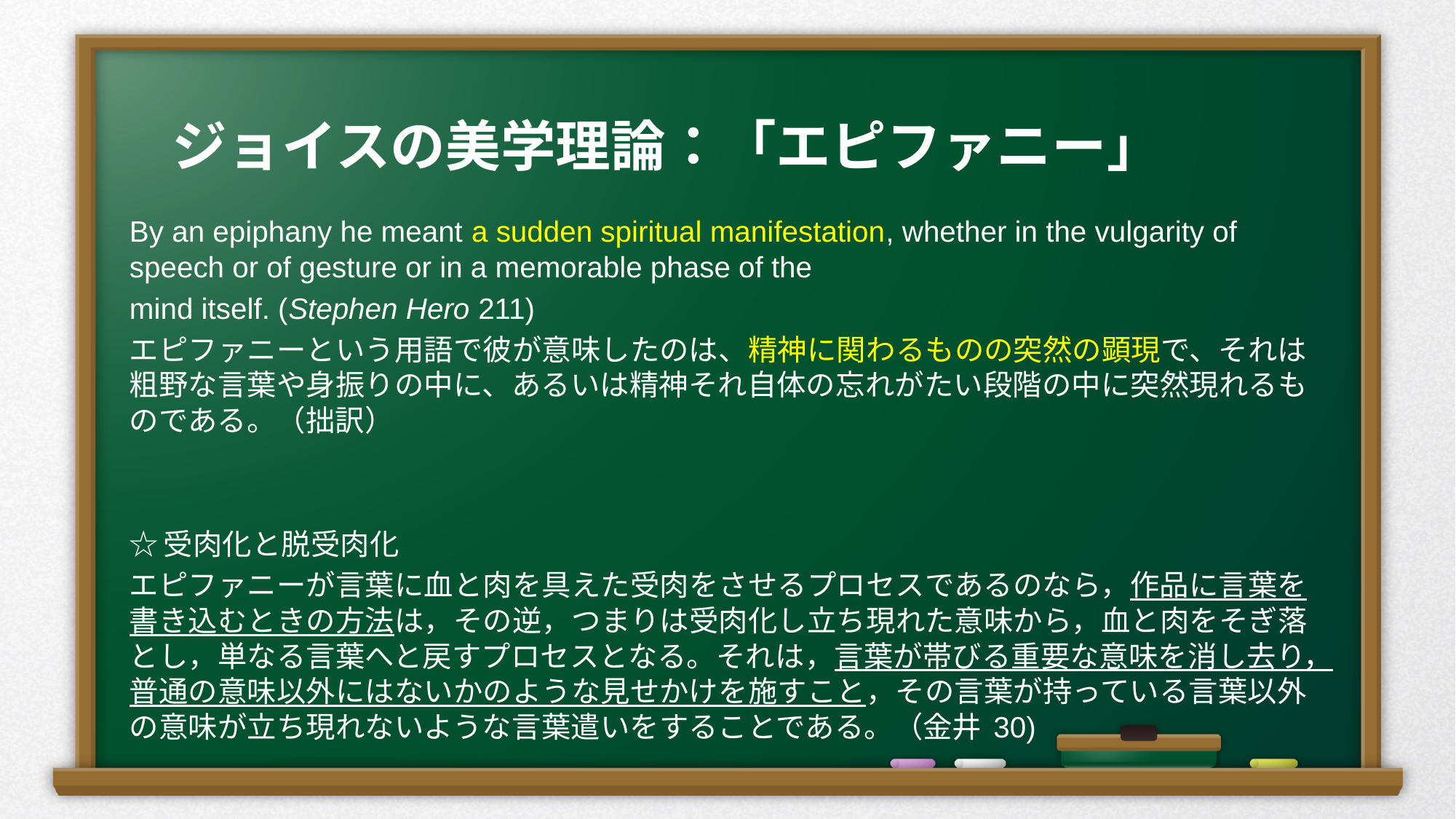

# ジョイスの美学理論：「エピファニー」
By an epiphany he meant a sudden spiritual manifestation, whether in the vulgarity of speech or of gesture or in a memorable phase of the
mind itself. (Stephen Hero 211)
エピファニーという用語で彼が意味したのは、精神に関わるものの突然の顕現で、それは粗野な言葉や身振りの中に、あるいは精神それ自体の忘れがたい段階の中に突然現れるものである。（拙訳）

☆受肉化と脱受肉化
エピファニーが言葉に血と肉を具えた受肉をさせるプロセスであるのなら，作品に言葉を書き込むときの方法は，その逆，つまりは受肉化し立ち現れた意味から，血と肉をそぎ落とし，単なる言葉へと戻すプロセスとなる。それは，言葉が帯びる重要な意味を消し去り，普通の意味以外にはないかのような見せかけを施すこと，その言葉が持っている言葉以外の意味が立ち現れないような言葉遣いをすることである。（金井 30)